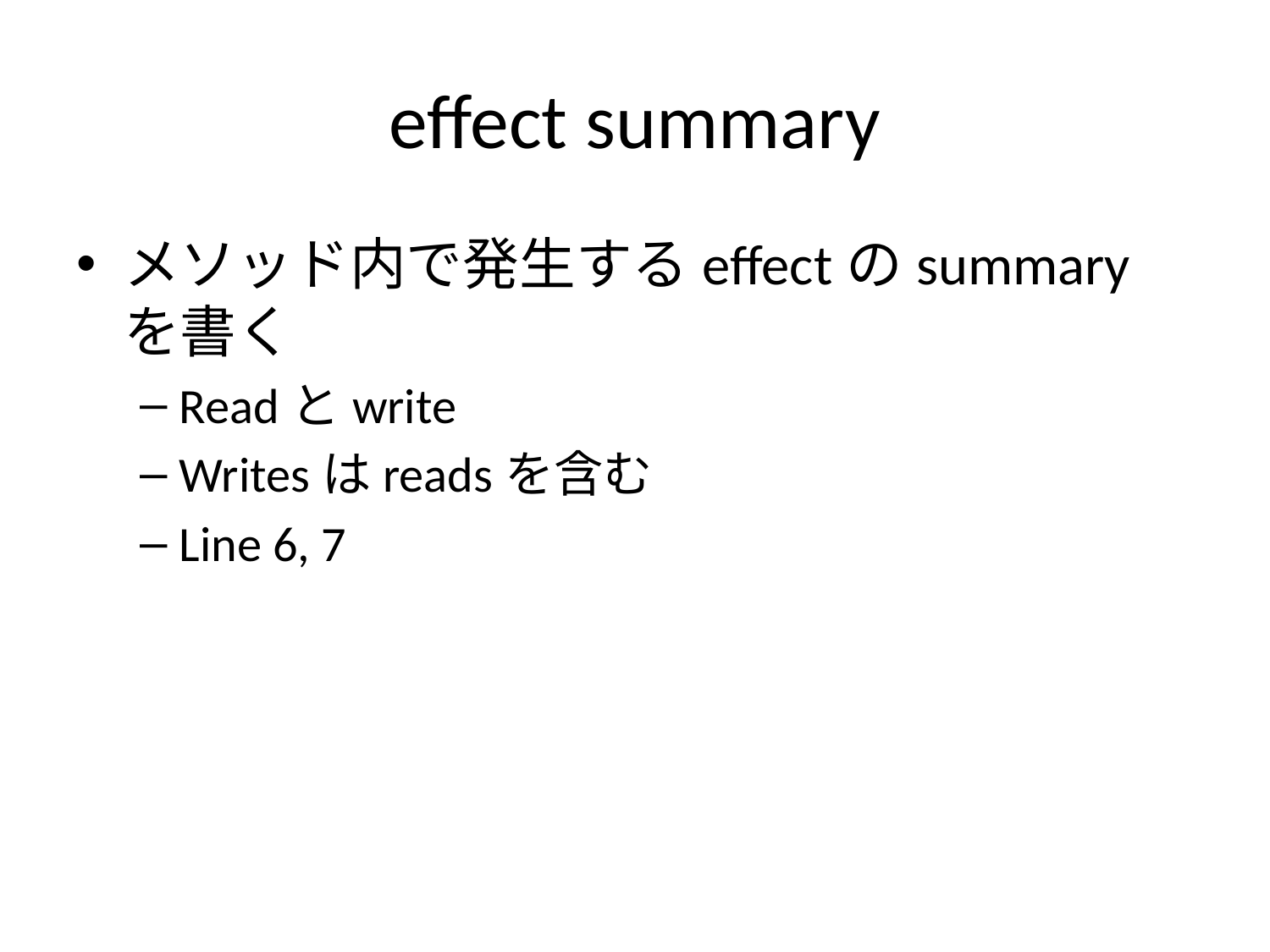

# effect summary
メソッド内で発生するeffectのsummaryを書く
Readとwrite
Writesはreadsを含む
Line 6, 7